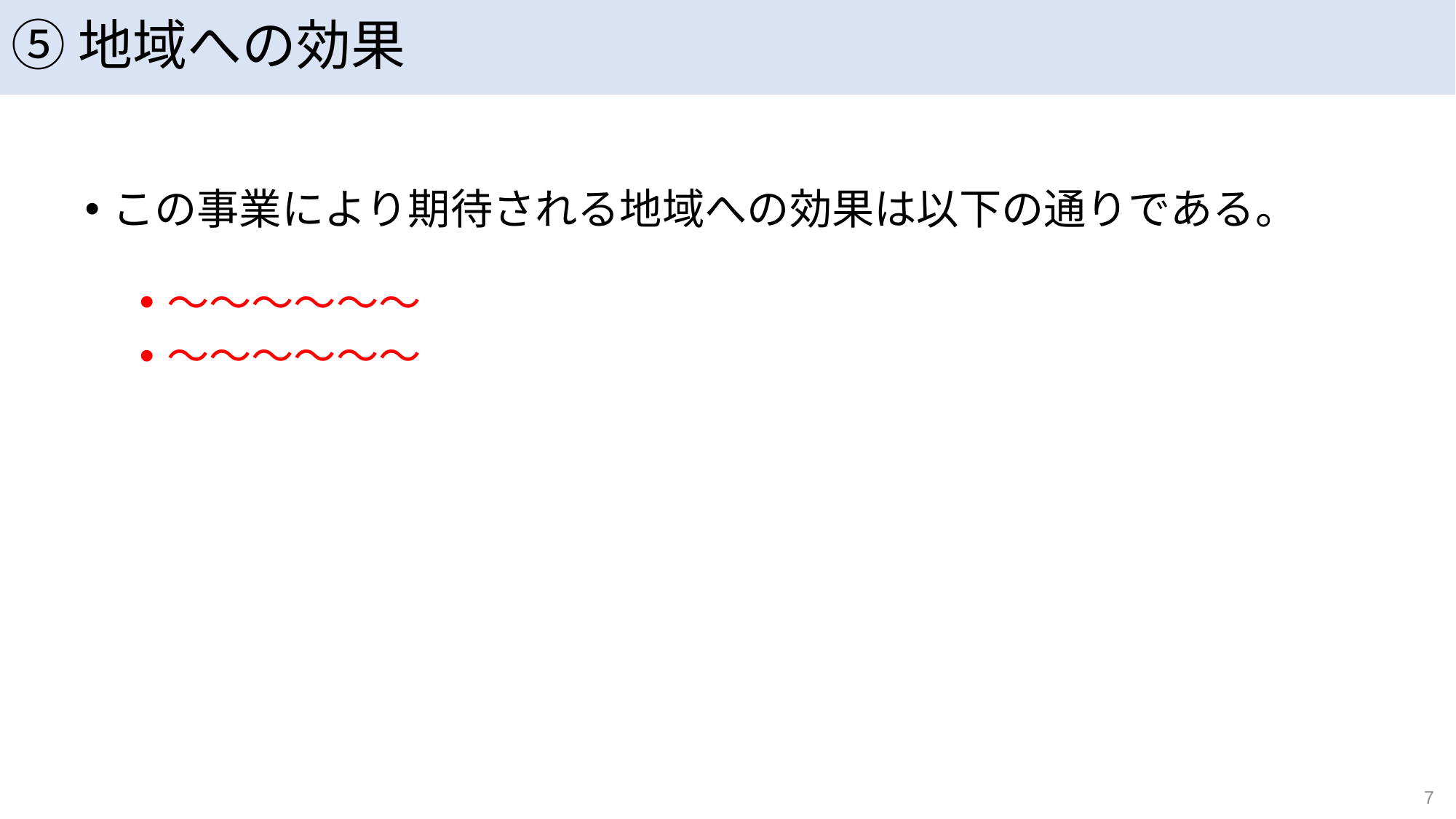

# ⑤地域への効果
この事業により期待される地域への効果は以下の通りである。

～～～～～～
～～～～～～
7